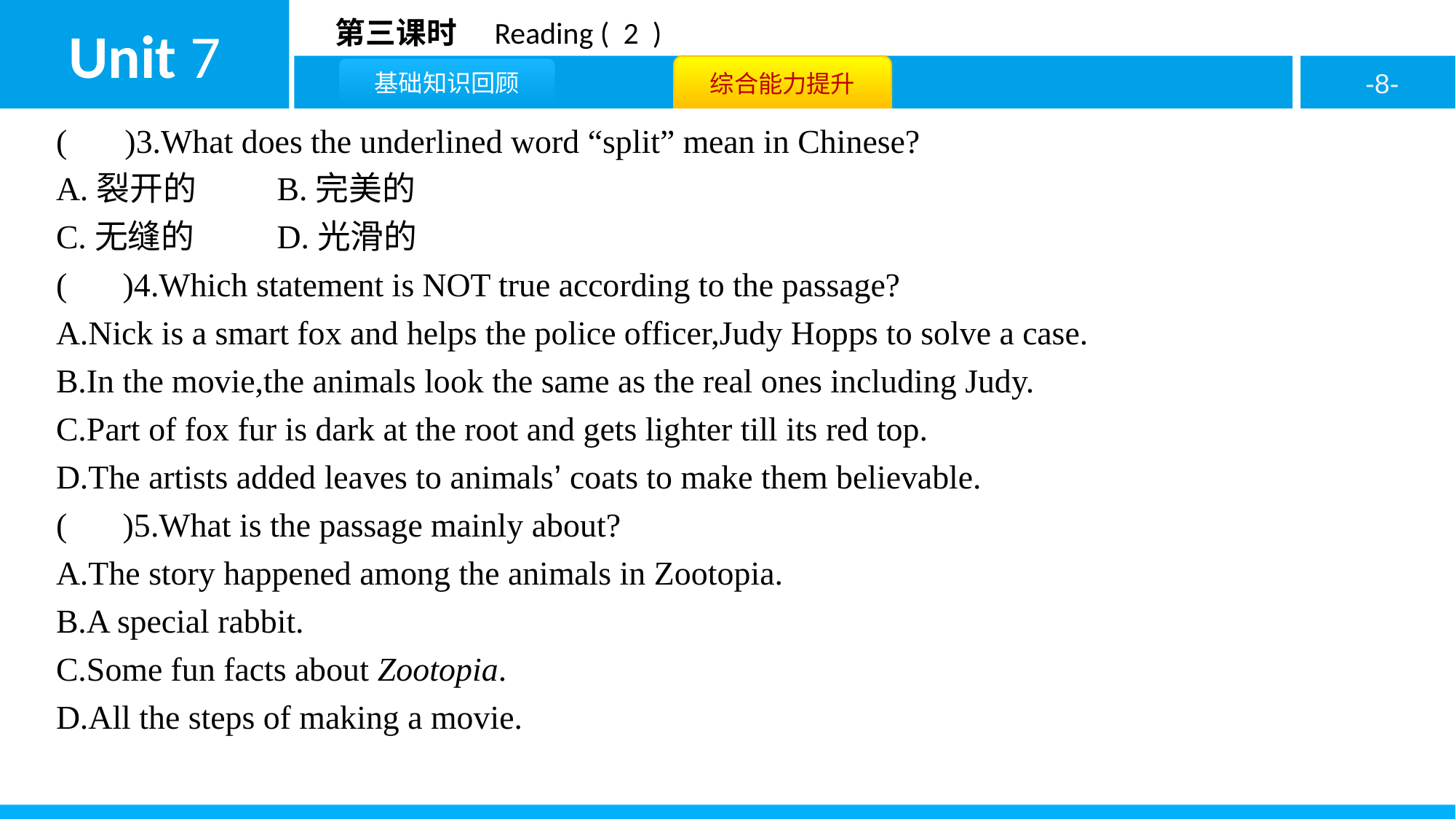

(  A  )3.What does the underlined word “split” mean in Chinese?
A.裂开的	B.完美的
C.无缝的	D.光滑的
(  B  )4.Which statement is NOT true according to the passage?
A.Nick is a smart fox and helps the police officer,Judy Hopps to solve a case.
B.In the movie,the animals look the same as the real ones including Judy.
C.Part of fox fur is dark at the root and gets lighter till its red top.
D.The artists added leaves to animals’ coats to make them believable.
(  C  )5.What is the passage mainly about?
A.The story happened among the animals in Zootopia.
B.A special rabbit.
C.Some fun facts about Zootopia.
D.All the steps of making a movie.